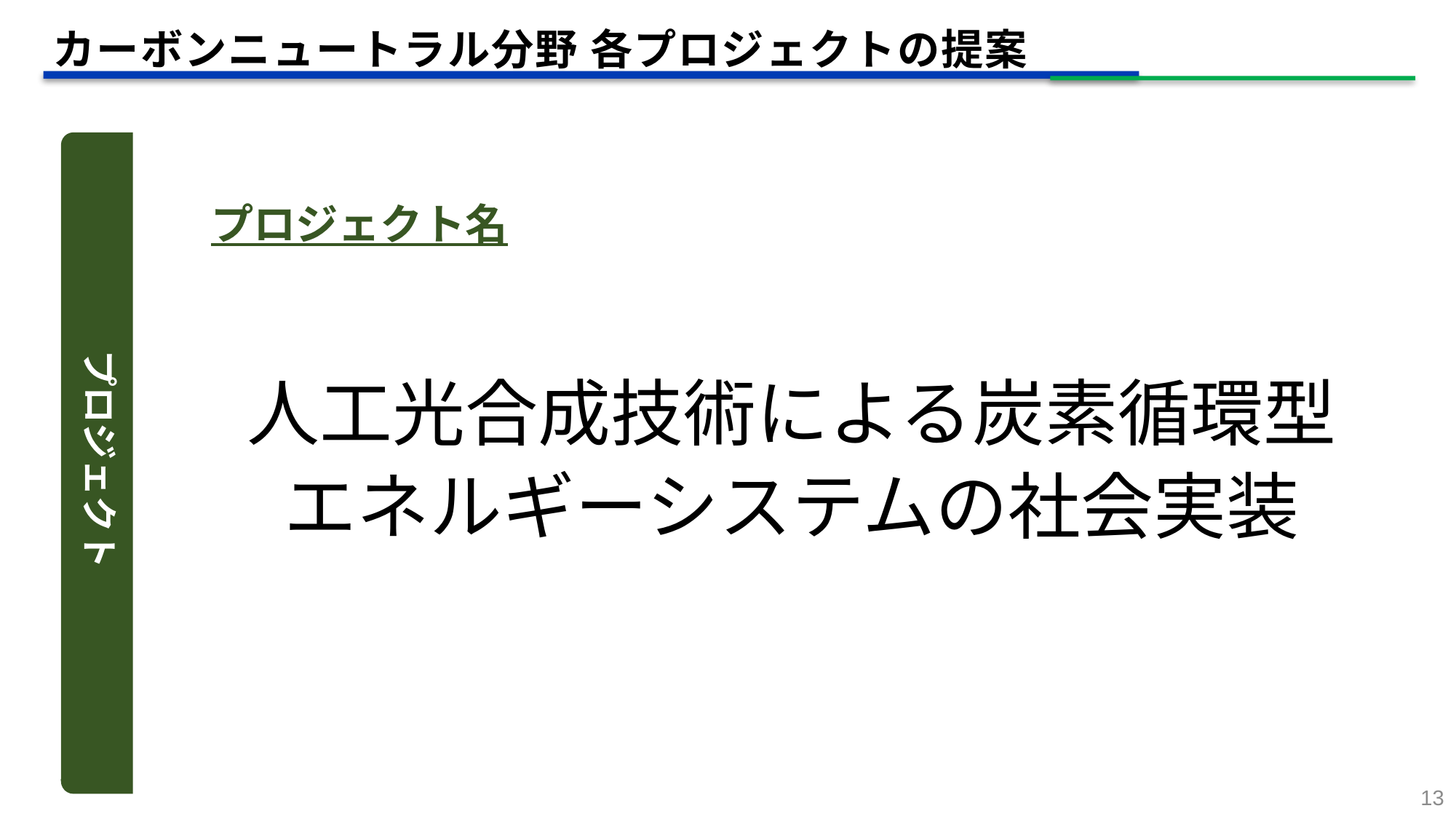

カーボンニュートラル分野 各プロジェクトの提案
　プロジェクト名
人工光合成技術による炭素循環型
エネルギーシステムの社会実装
プロジェクト